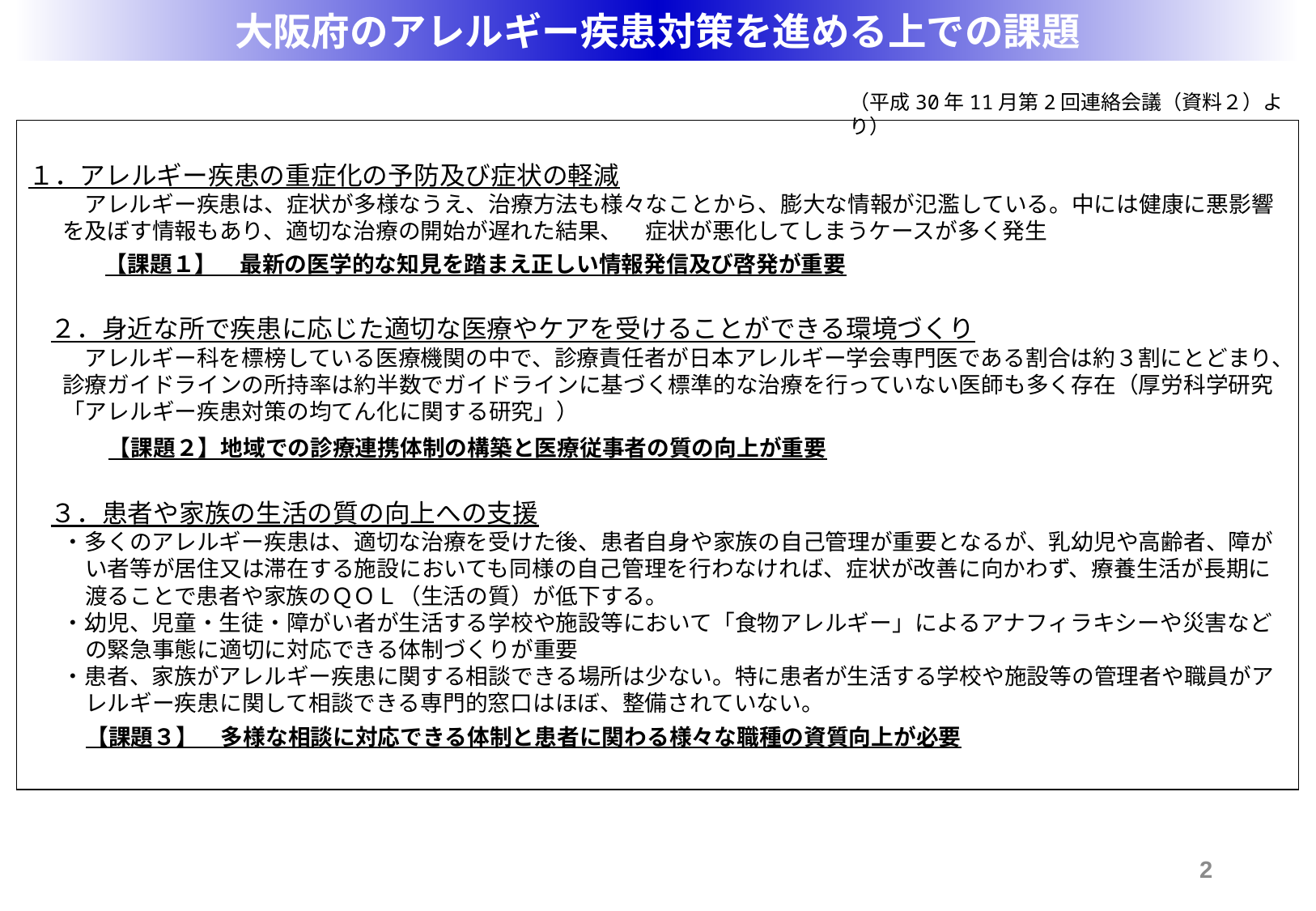

大阪府のアレルギー疾患対策を進める上での課題
（平成30年11月第2回連絡会議（資料２）より）
１．アレルギー疾患の重症化の予防及び症状の軽減
アレルギー疾患は、症状が多様なうえ、治療方法も様々なことから、膨大な情報が氾濫している。中には健康に悪影響を及ぼす情報もあり、適切な治療の開始が遅れた結果、　症状が悪化してしまうケースが多く発生
　　【課題１】　最新の医学的な知見を踏まえ正しい情報発信及び啓発が重要

２．身近な所で疾患に応じた適切な医療やケアを受けることができる環境づくり
アレルギー科を標榜している医療機関の中で、診療責任者が日本アレルギー学会専門医である割合は約３割にとどまり、診療ガイドラインの所持率は約半数でガイドラインに基づく標準的な治療を行っていない医師も多く存在（厚労科学研究「アレルギー疾患対策の均てん化に関する研究」）
　　【課題２】地域での診療連携体制の構築と医療従事者の質の向上が重要

３．患者や家族の生活の質の向上への支援
・多くのアレルギー疾患は、適切な治療を受けた後、患者自身や家族の自己管理が重要となるが、乳幼児や高齢者、障がい者等が居住又は滞在する施設においても同様の自己管理を行わなければ、症状が改善に向かわず、療養生活が長期に渡ることで患者や家族のＱＯＬ（生活の質）が低下する。
・幼児、児童・生徒・障がい者が生活する学校や施設等において「食物アレルギー」によるアナフィラキシーや災害などの緊急事態に適切に対応できる体制づくりが重要
・患者、家族がアレルギー疾患に関する相談できる場所は少ない。特に患者が生活する学校や施設等の管理者や職員がアレルギー疾患に関して相談できる専門的窓口はほぼ、整備されていない。
　　【課題３】　多様な相談に対応できる体制と患者に関わる様々な職種の資質向上が必要
2